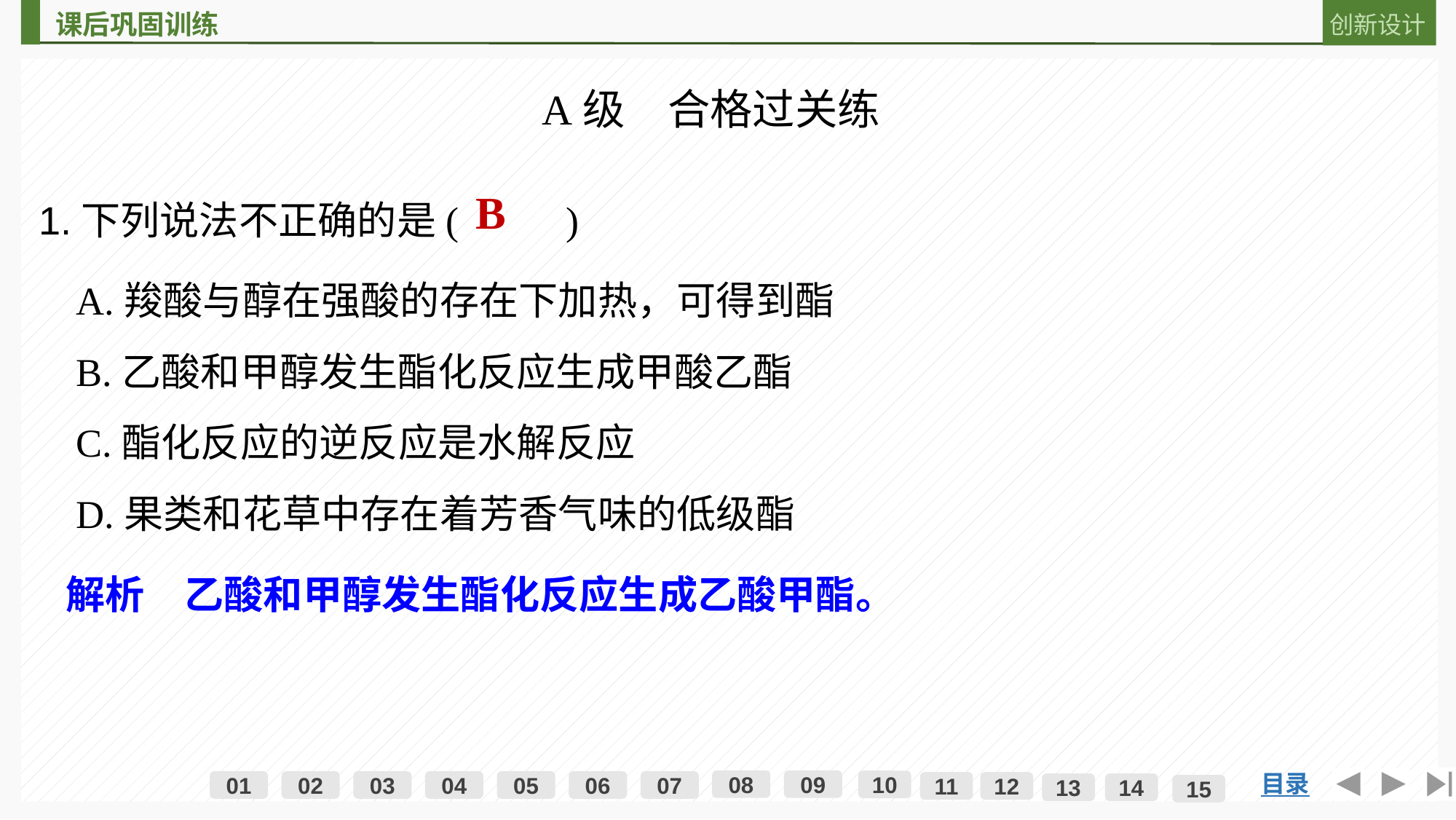

A级　合格过关练
1.下列说法不正确的是(　　 )
B
A.羧酸与醇在强酸的存在下加热，可得到酯
B.乙酸和甲醇发生酯化反应生成甲酸乙酯
C.酯化反应的逆反应是水解反应
D.果类和花草中存在着芳香气味的低级酯
解析　乙酸和甲醇发生酯化反应生成乙酸甲酯。